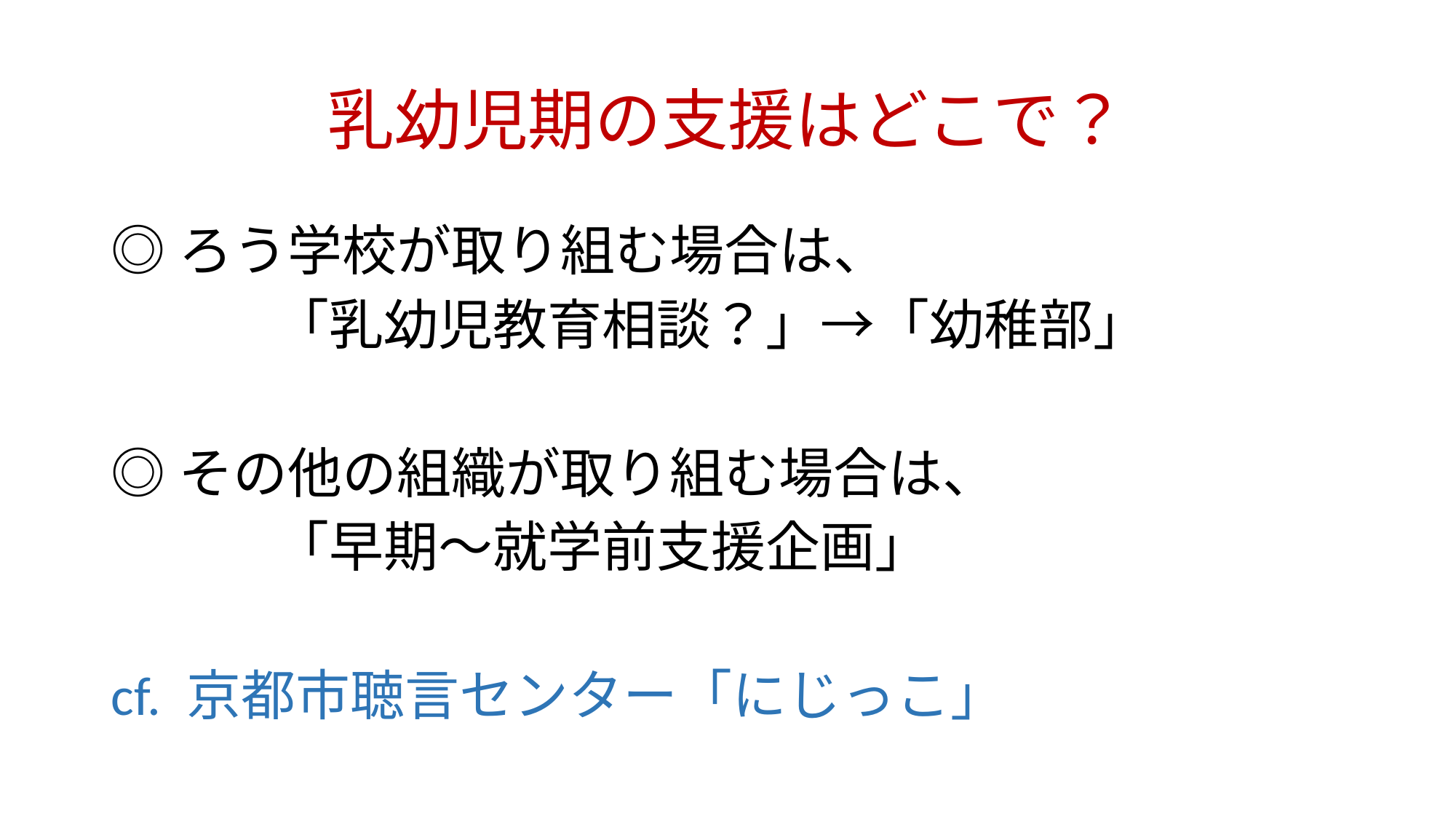

# 乳幼児期の支援はどこで？
◎ろう学校が取り組む場合は、
　　　「乳幼児教育相談？」→「幼稚部」

◎その他の組織が取り組む場合は、
　　　「早期～就学前支援企画」

cf. 京都市聴言センター「にじっこ」